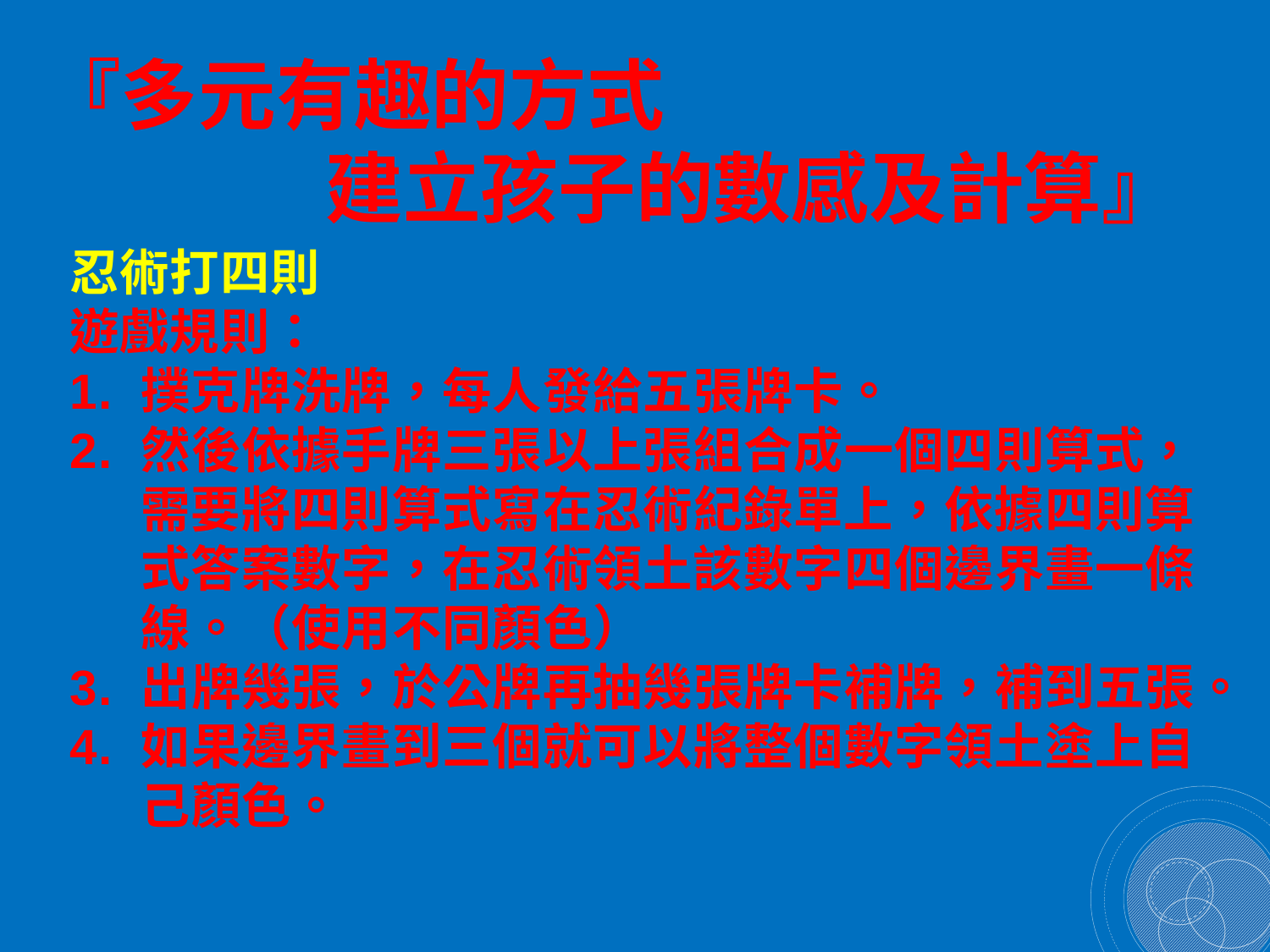

『多元有趣的方式
               建立孩子的數感及計算』
忍術打四則
遊戲規則：
撲克牌洗牌，每人發給五張牌卡。
然後依據手牌三張以上張組合成一個四則算式，需要將四則算式寫在忍術紀錄單上，依據四則算式答案數字，在忍術領土該數字四個邊界畫一條線。（使用不同顏色）
出牌幾張，於公牌再抽幾張牌卡補牌，補到五張。
如果邊界畫到三個就可以將整個數字領土塗上自己顏色。